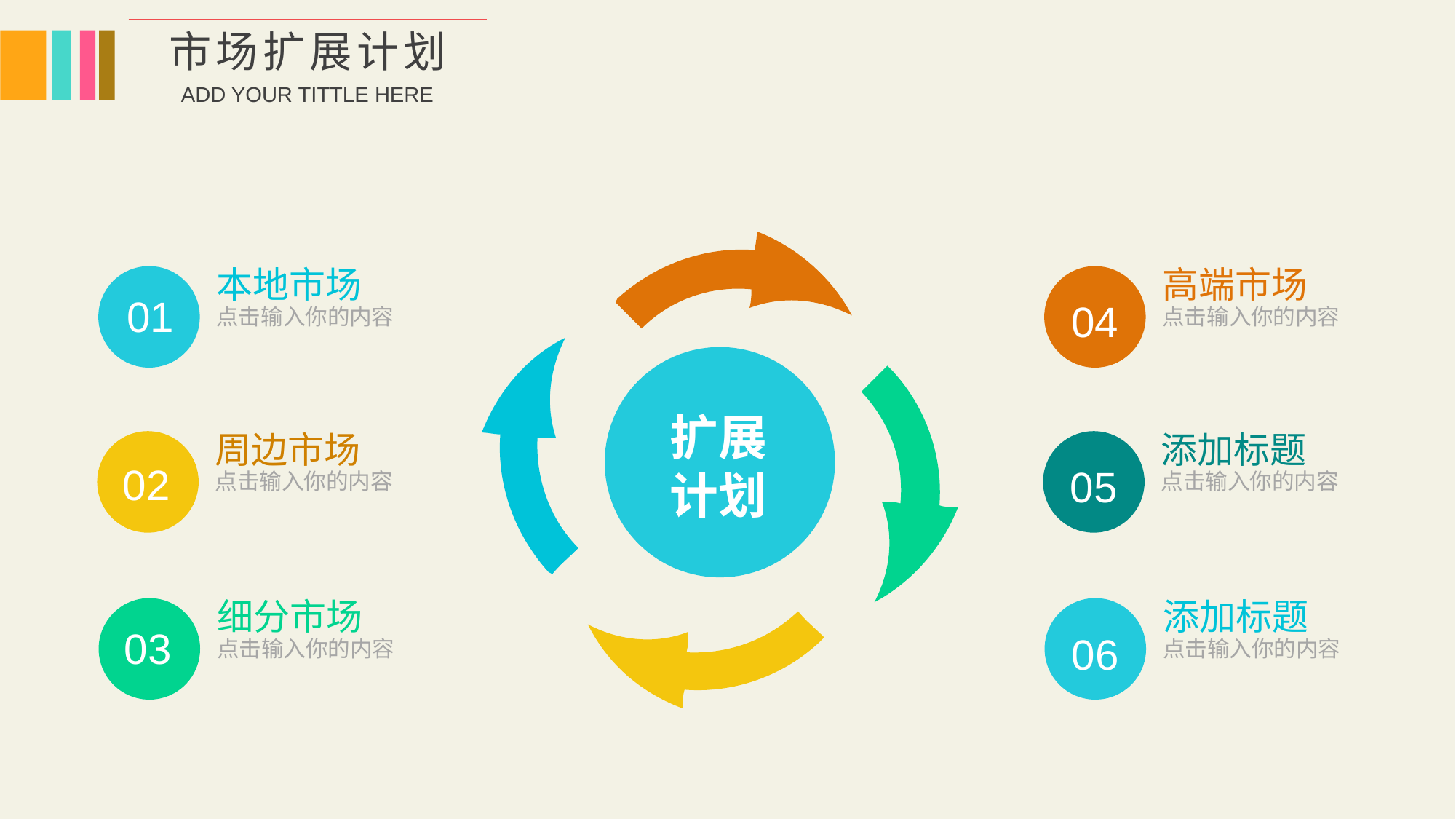

0
市场扩展计划
ADD YOUR TITTLE HERE

本地市场
高端市场

01
04
点击输入你的内容
点击输入你的内容

扩展计划
周边市场
添加标题

02
05
点击输入你的内容
点击输入你的内容
细分市场
添加标题

03
06
点击输入你的内容
点击输入你的内容